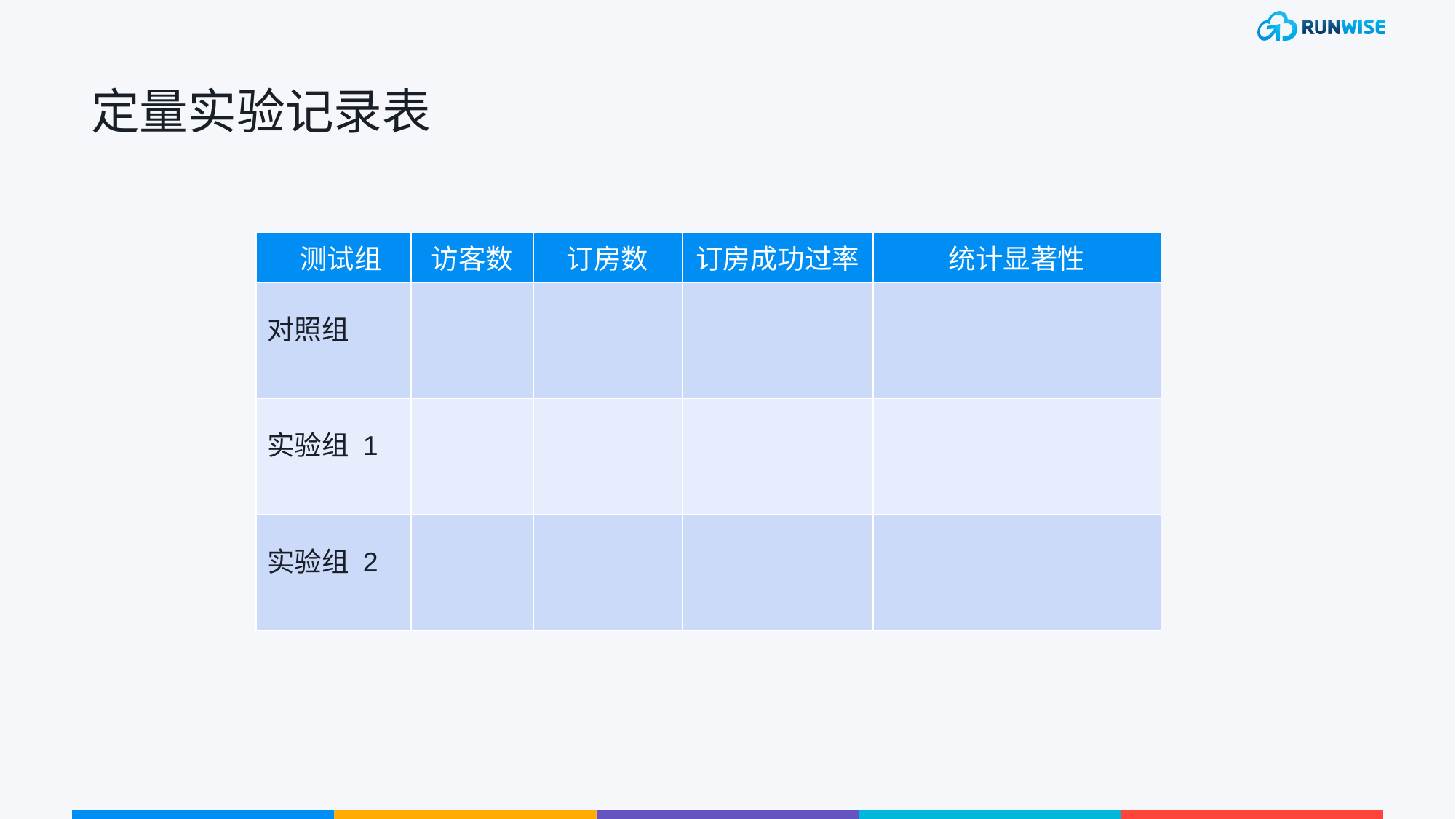

# 定量实验记录表​
| 测试组 | 访客数 | 订房数 | 订房成功过率 | 统计显著性 |
| --- | --- | --- | --- | --- |
| 对照组 |  |  |  |  |
| 实验组 1 |  |  |  |  |
| 实验组 2 |  |  |  |  |